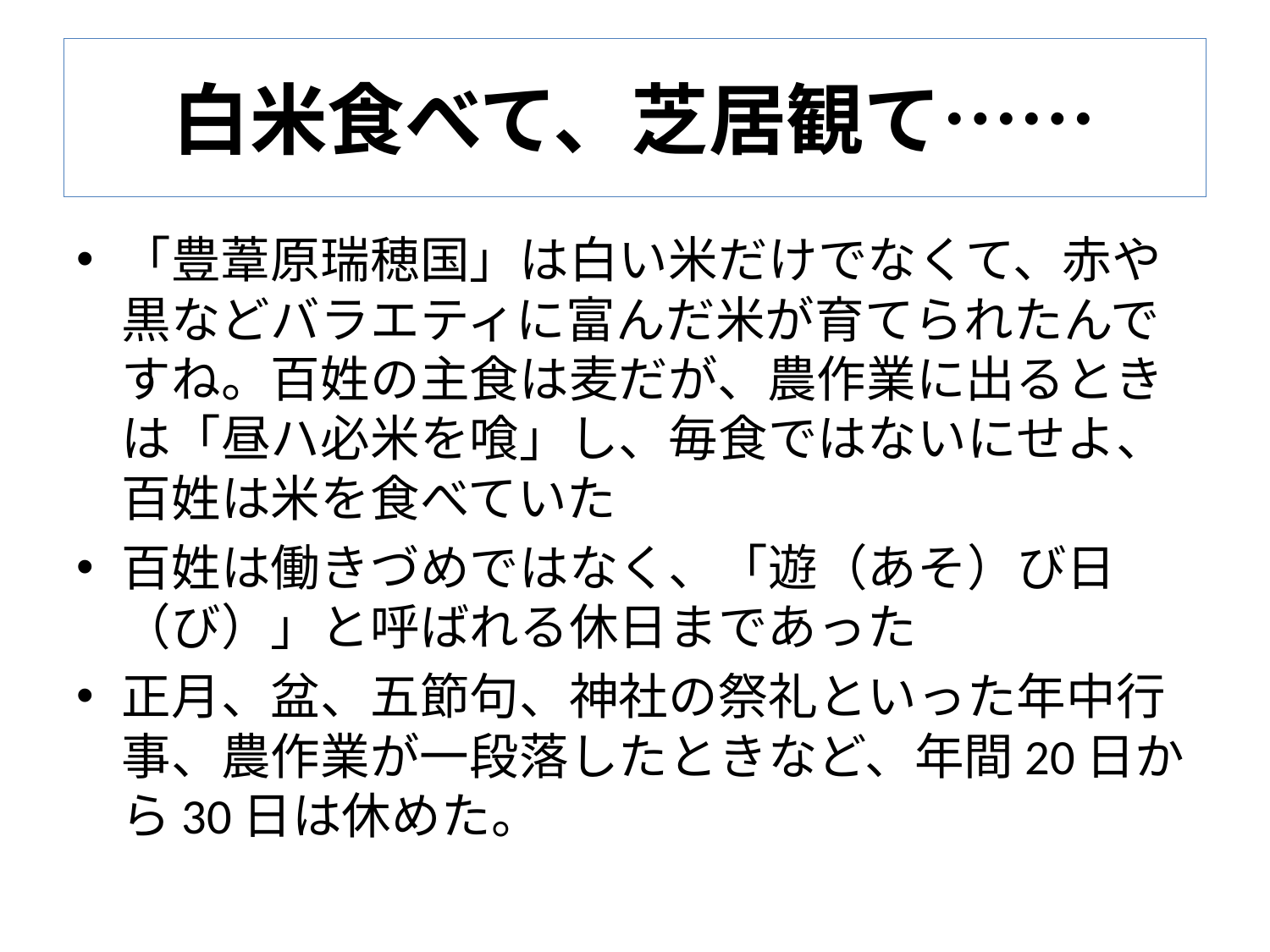

# 白米食べて、芝居観て……
「豊葦原瑞穂国」は白い米だけでなくて、赤や黒などバラエティに富んだ米が育てられたんですね。百姓の主食は麦だが、農作業に出るときは「昼ハ必米を喰」し、毎食ではないにせよ、百姓は米を食べていた
百姓は働きづめではなく、「遊（あそ）び日（び）」と呼ばれる休日まであった
正月、盆、五節句、神社の祭礼といった年中行事、農作業が一段落したときなど、年間20日から30日は休めた。